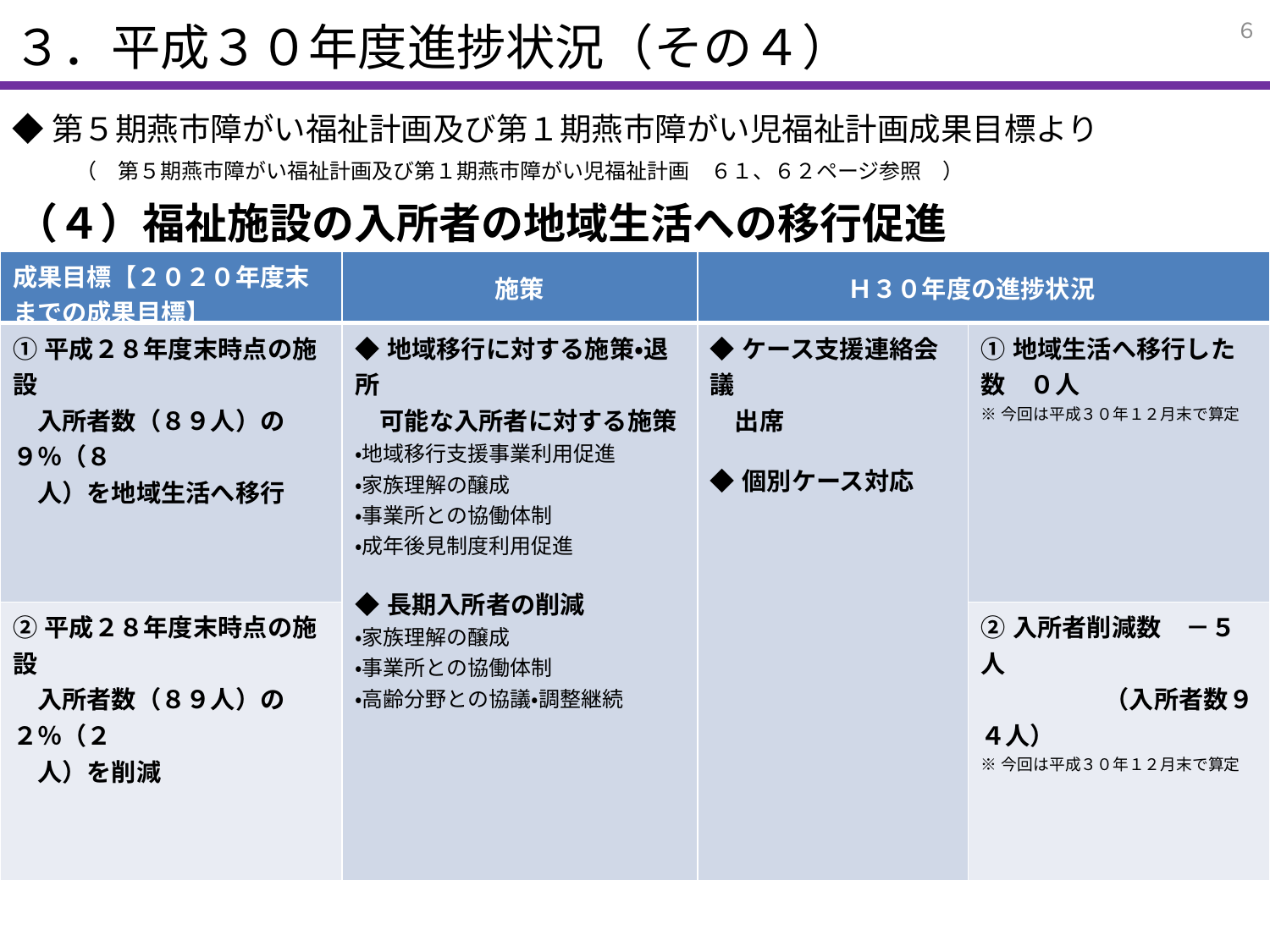

３．平成３０年度進捗状況（その４）
６
◆第５期燕市障がい福祉計画及び第１期燕市障がい児福祉計画成果目標より
　　（　第５期燕市障がい福祉計画及び第１期燕市障がい児福祉計画　６１、６２ページ参照　）
（４）福祉施設の入所者の地域生活への移行促進
| 成果目標【２０２０年度末までの成果目標】 | 施策 | Ｈ３０年度の進捗状況 |  |
| --- | --- | --- | --- |
| ①平成２８年度末時点の施設　 　入所者数（８９人）の９％（８ 　人）を地域生活へ移行 | ◆地域移行に対する施策・退所 　可能な入所者に対する施策 ・地域移行支援事業利用促進 ・家族理解の醸成 ・事業所との協働体制 ・成年後見制度利用促進 ◆長期入所者の削減 ・家族理解の醸成 ・事業所との協働体制 ・高齢分野との協議・調整継続 | ◆ケース支援連絡会議 　出席 ◆個別ケース対応 | ①地域生活へ移行した数　０人 ※今回は平成３０年１２月末で算定 |
| ②平成２８年度末時点の施設 　入所者数（８９人）の２％（２　 　人）を削減 |  |  | ②入所者削減数　－５人 　　　　　（入所者数９４人） ※今回は平成３０年１２月末で算定 |